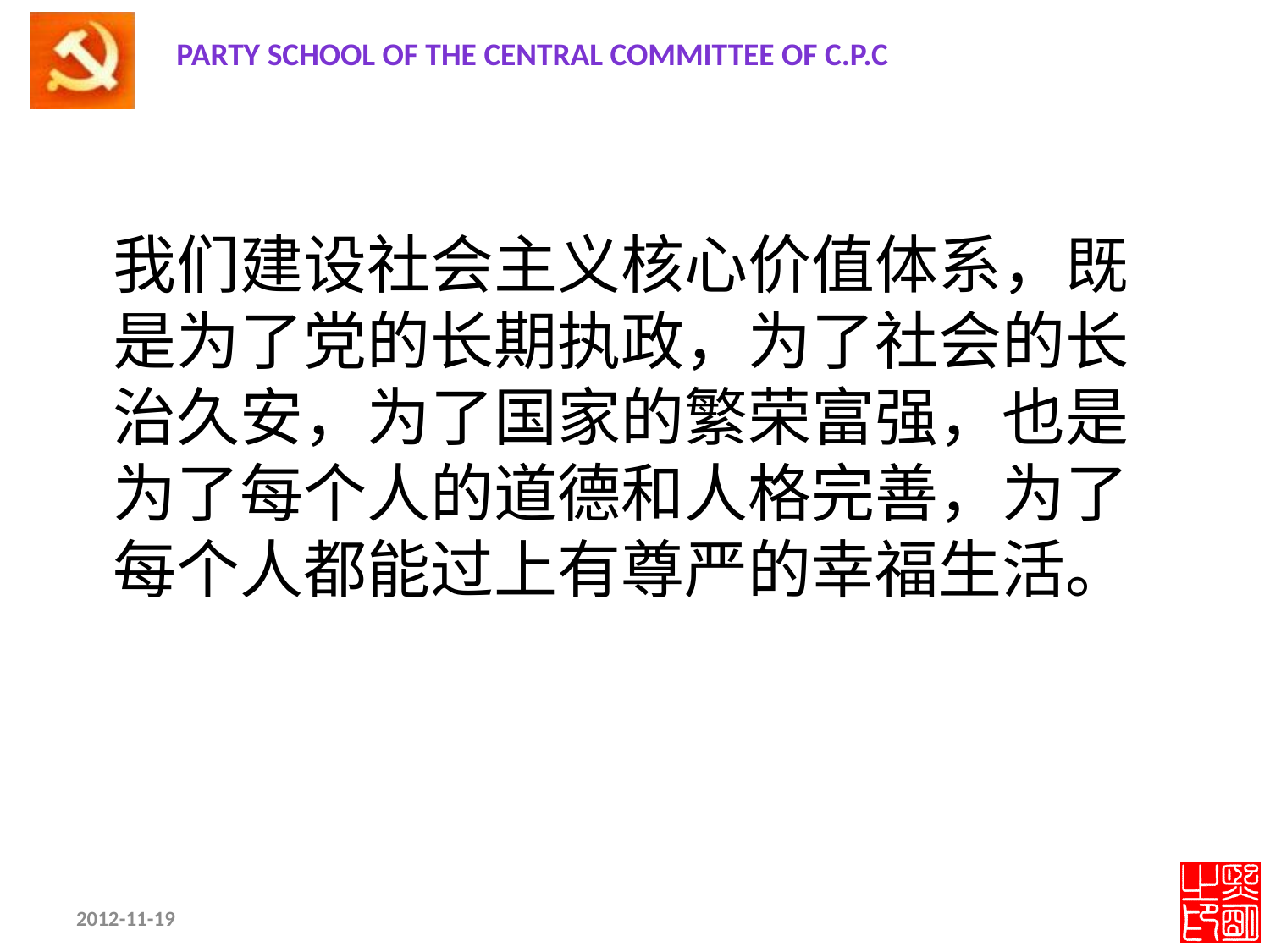

我们建设社会主义核心价值体系，既是为了党的长期执政，为了社会的长治久安，为了国家的繁荣富强，也是为了每个人的道德和人格完善，为了每个人都能过上有尊严的幸福生活。
#
2012-11-19